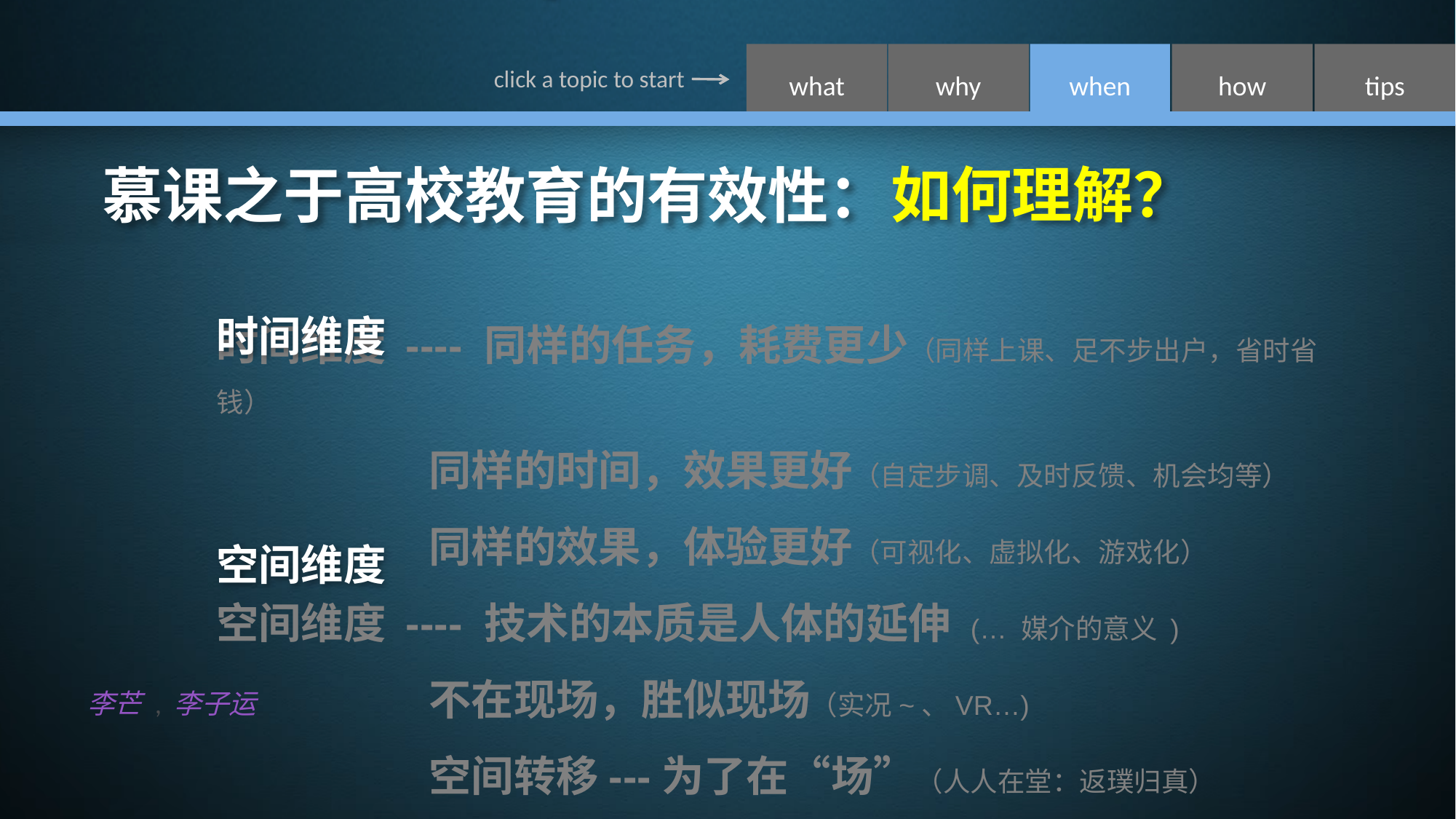

如何理解？
# 慕课之于高校教育的有效性：
时间维度 ---- 同样的任务，耗费更少（同样上课、足不步出户，省时省钱）
                     同样的时间，效果更好（自定步调、及时反馈、机会均等）
                     同样的效果，体验更好（可视化、虚拟化、游戏化）
空间维度 ---- 技术的本质是人体的延伸 (… 媒介的意义 )
                     不在现场，胜似现场（实况~、VR…)
                     空间转移---为了在“场”（人人在堂：返璞归真）

时间维度
空间维度
李芒 , 李子运